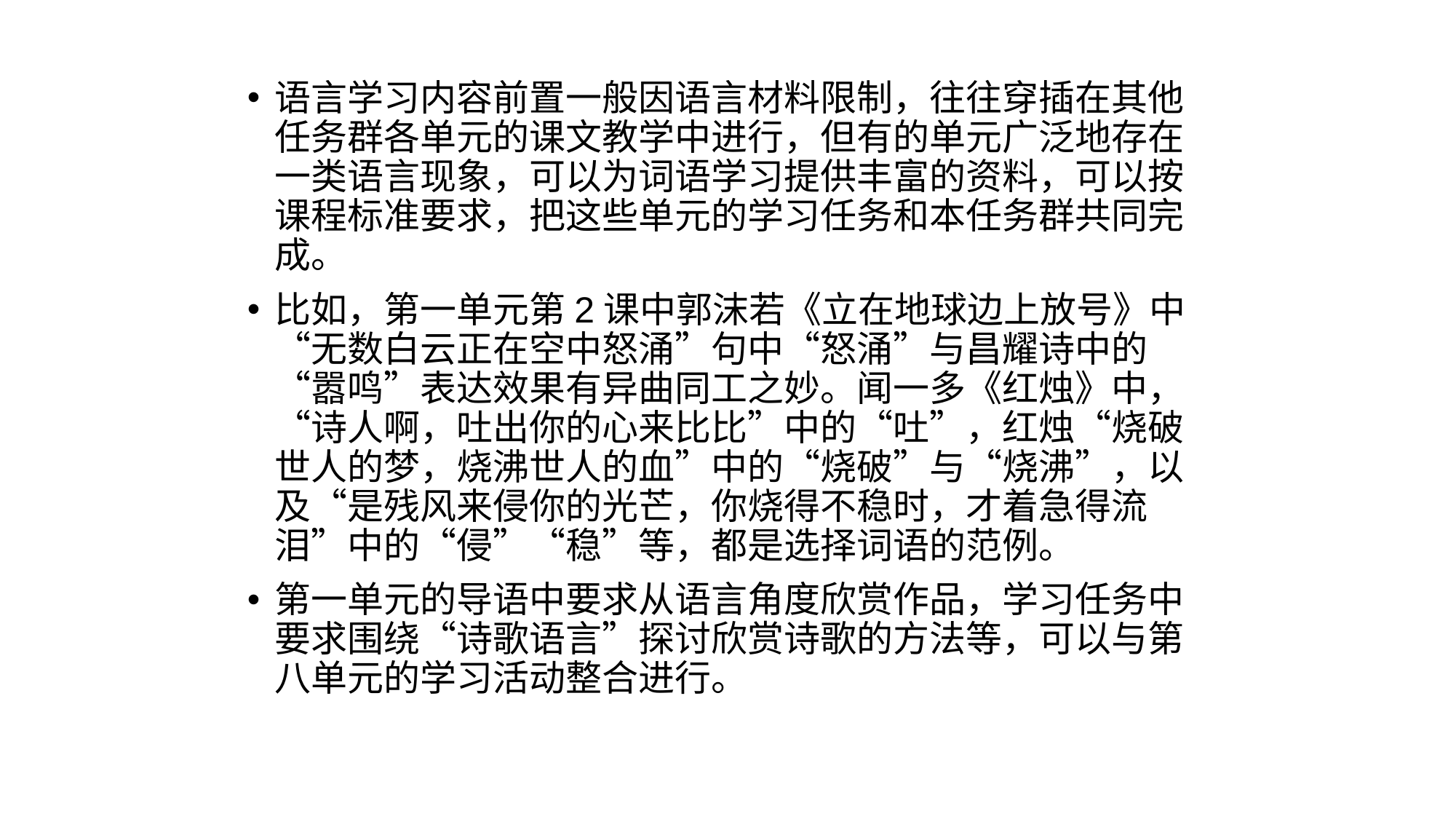

语言学习内容前置一般因语言材料限制，往往穿插在其他任务群各单元的课文教学中进行，但有的单元广泛地存在一类语言现象，可以为词语学习提供丰富的资料，可以按课程标准要求，把这些单元的学习任务和本任务群共同完成。
比如，第一单元第2课中郭沫若《立在地球边上放号》中“无数白云正在空中怒涌”句中“怒涌”与昌耀诗中的“嚣鸣”表达效果有异曲同工之妙。闻一多《红烛》中，“诗人啊，吐出你的心来比比”中的“吐”，红烛“烧破世人的梦，烧沸世人的血”中的“烧破”与“烧沸”，以及“是残风来侵你的光芒，你烧得不稳时，才着急得流泪”中的“侵”“稳”等，都是选择词语的范例。
第一单元的导语中要求从语言角度欣赏作品，学习任务中要求围绕“诗歌语言”探讨欣赏诗歌的方法等，可以与第八单元的学习活动整合进行。